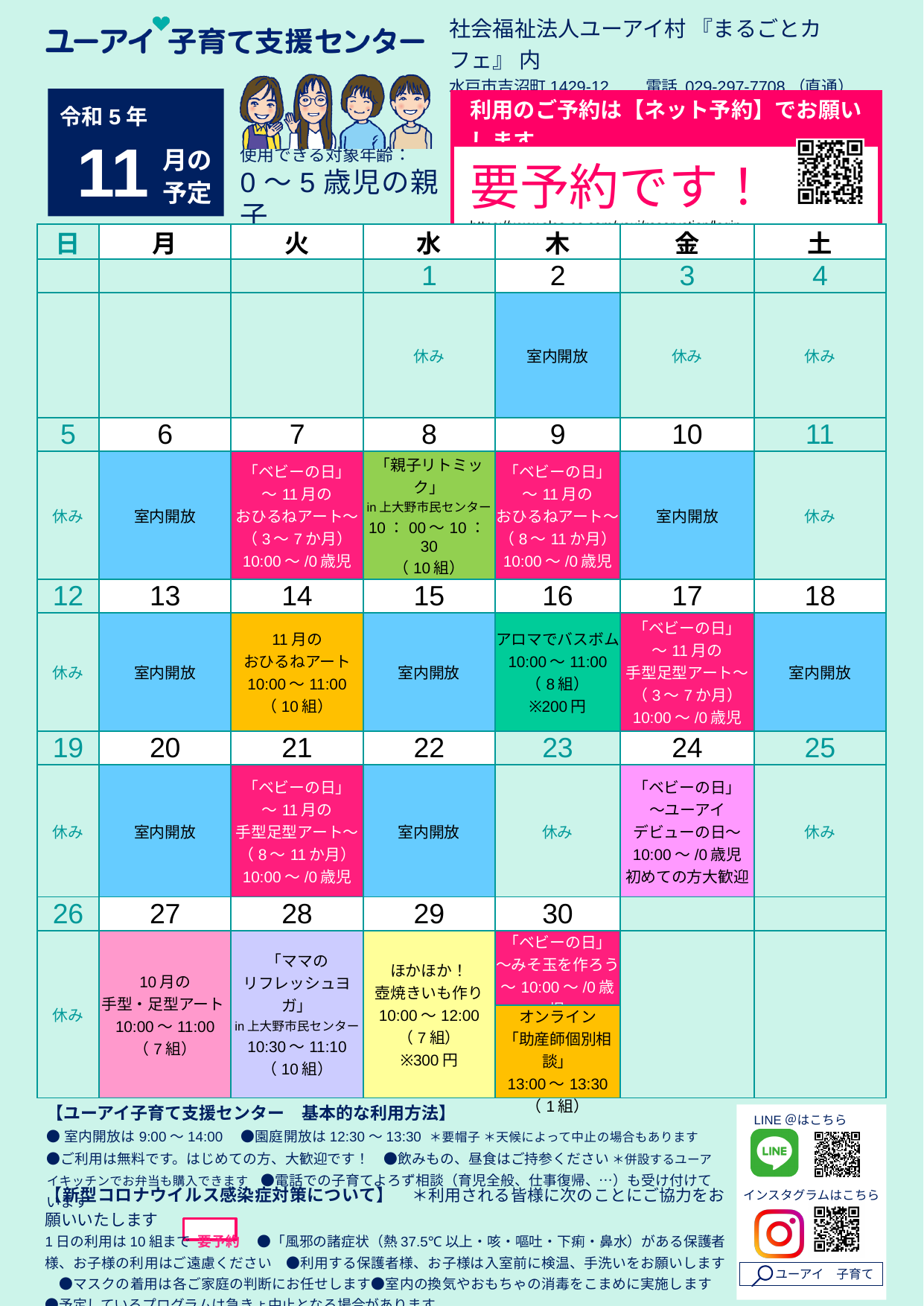

令和5年
11
月の
予定
| 日 | 月 | 火 | 水 | 木 | 金 | 土 |
| --- | --- | --- | --- | --- | --- | --- |
|  |  |  | 1 | 2 | 3 | 4 |
|  |  |  | 休み | 室内開放 | 休み | 休み |
| 5 | 6 | 7 | 8 | 9 | 10 | 11 |
| 休み | 室内開放 | 「ベビーの日」 ～11月の おひるねアート～ （3～7か月） 10:00～/0歳児 | 「親子リトミック」 in上大野市民センター 10：00～10：30 （10組） | 「ベビーの日」 ～11月の おひるねアート～ （8～11か月） 10:00～/0歳児 | 室内開放 | 休み |
| 12 | 13 | 14 | 15 | 16 | 17 | 18 |
| 休み | 室内開放 | 11月の おひるねアート 10:00～11:00 （10組） | 室内開放 | アロマでバスボム 10:00～11:00 （8組） ※200円 | 「ベビーの日」 ～11月の 手型足型アート～ （3～7か月） 10:00～/0歳児 | 室内開放 |
| 19 | 20 | 21 | 22 | 23 | 24 | 25 |
| 休み | 室内開放 | 「ベビーの日」 ～11月の 手型足型アート～ （8～11か月） 10:00～/0歳児 | 室内開放 | 休み | 「ベビーの日」 ～ユーアイ デビューの日～ 10:00～/0歳児 初めての方大歓迎 | 休み |
| 26 | 27 | 28 | 29 | 30 |  |  |
| 休み | 10月の 手型・足型アート10:00～11:00 （7組） | 「ママの リフレッシュヨガ」 in上大野市民センター 10:30～11:10 （10組） | ほかほか！ 壺焼きいも作り 10:00～12:00 （7組） ※300円 | 「ベビーの日」 ～みそ玉を作ろう～10:00～/0歳児 |  |  |
|  |  |  |  | オンライン 「助産師個別相談」 13:00～13:30 （1組） |  |  |